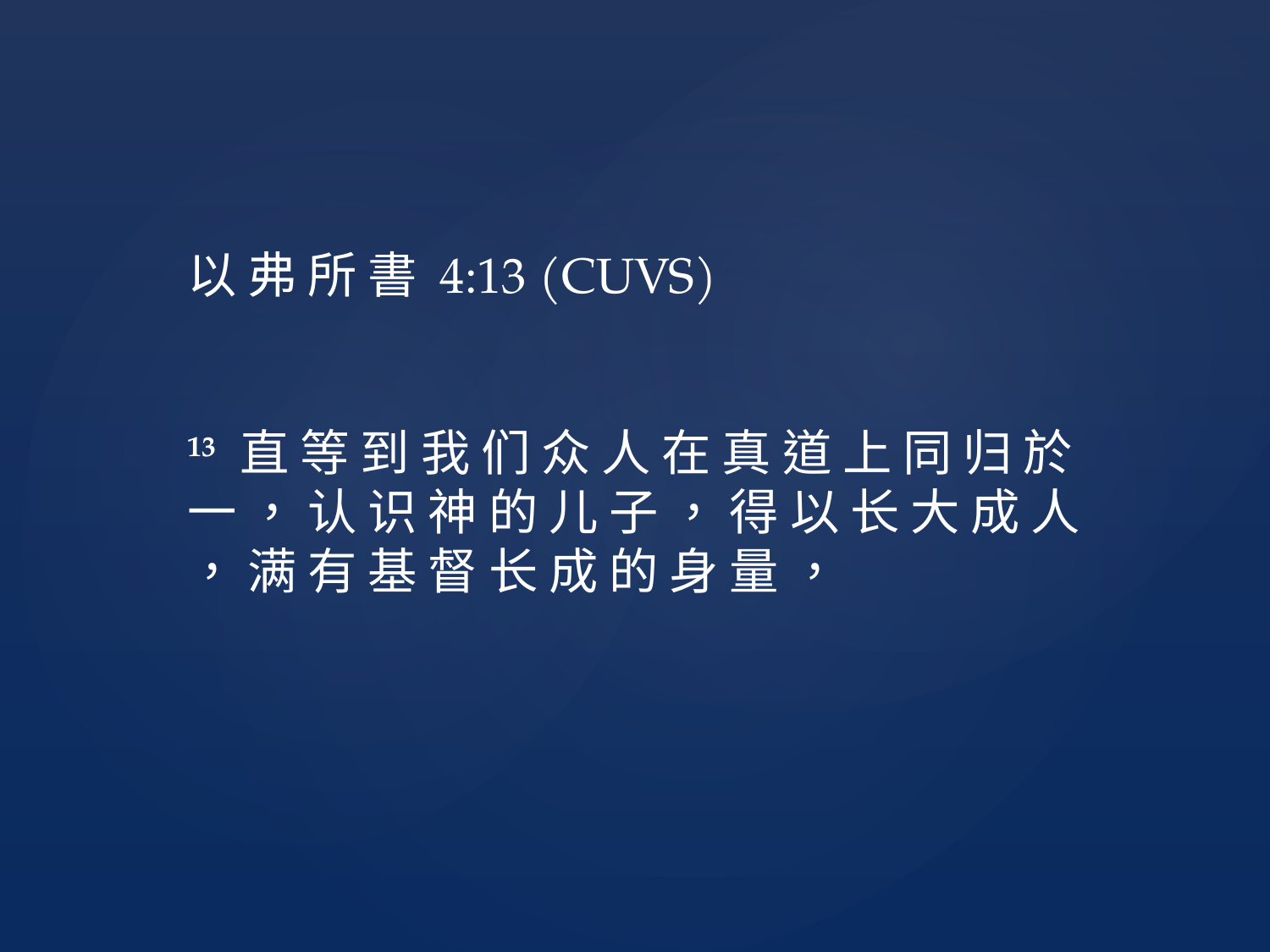

以 弗 所 書 4:13 (CUVS)

13 直 等 到 我 们 众 人 在 真 道 上 同 归 於 一 ， 认 识 神 的 儿 子 ， 得 以 长 大 成 人 ， 满 有 基 督 长 成 的 身 量 ，